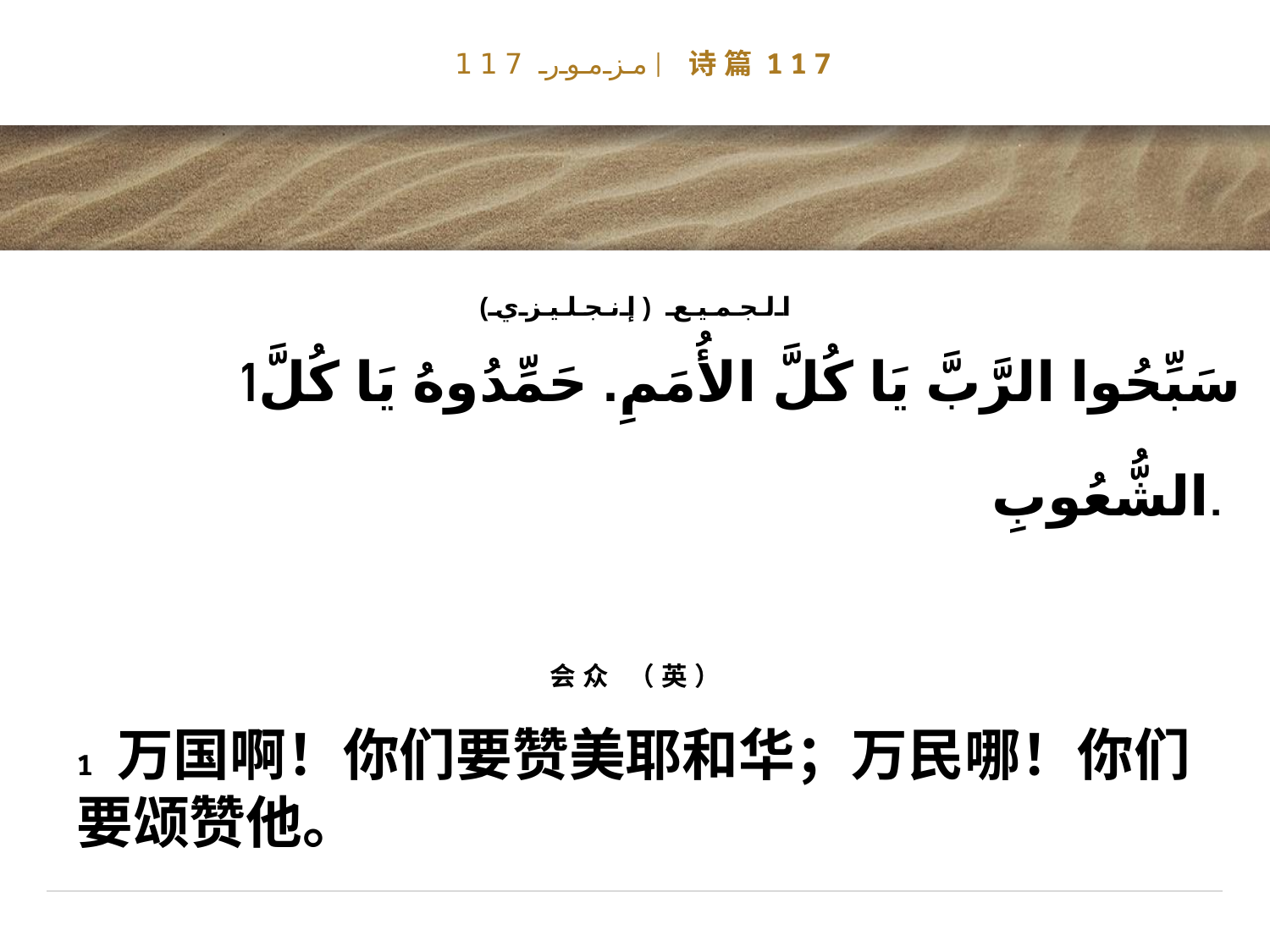

# مزمور 117| 诗篇117
الجميع (إنجليزي)
1سَبِّحُوا الرَّبَّ يَا كُلَّ الأُمَمِ. حَمِّدُوهُ يَا كُلَّ الشُّعُوبِ.
会众 （英）
1 万国啊！你们要赞美耶和华；万民哪！你们要颂赞他。